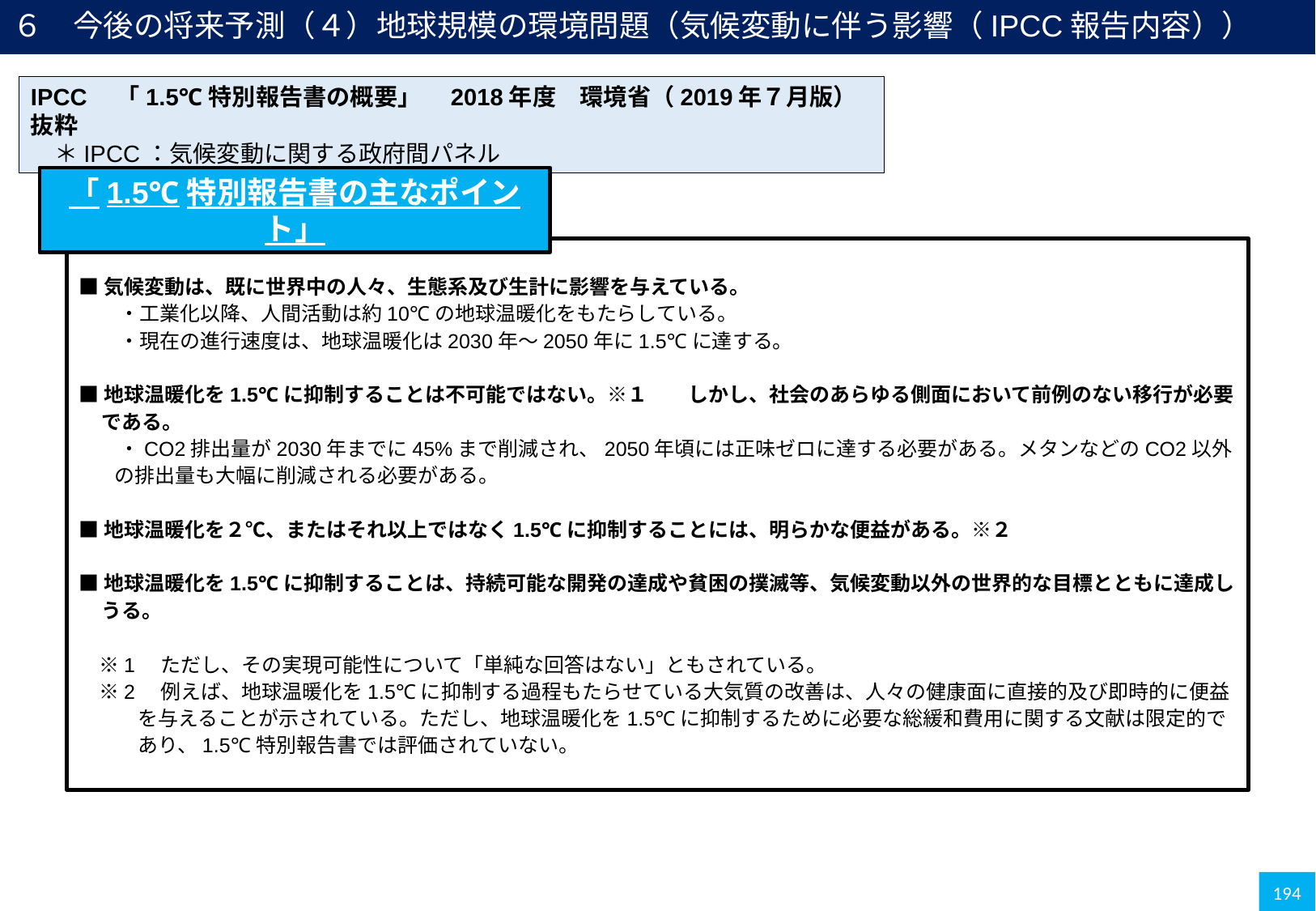

６　今後の将来予測（４）地球規模の環境問題（気候変動に伴う影響（IPCC報告内容））
IPCC　「1.5℃特別報告書の概要」　2018年度　環境省（2019年７月版）抜粋
　＊IPCC：気候変動に関する政府間パネル
「1.5℃特別報告書の主なポイント」

■気候変動は、既に世界中の人々、生態系及び生計に影響を与えている。
　　・工業化以降、人間活動は約10℃の地球温暖化をもたらしている。
　　・現在の進行速度は、地球温暖化は2030年〜2050年に1.5℃に達する。

■地球温暖化を1.5℃に抑制することは不可能ではない。※１　　しかし、社会のあらゆる側面において前例のない移行が必要である。
　　・CO2排出量が2030年までに45%まで削減され、2050年頃には正味ゼロに達する必要がある。メタンなどのCO2以外の排出量も大幅に削減される必要がある。

■地球温暖化を２℃、またはそれ以上ではなく1.5℃に抑制することには、明らかな便益がある。※２

■地球温暖化を1.5℃に抑制することは、持続可能な開発の達成や貧困の撲滅等、気候変動以外の世界的な目標とともに達成しうる。

　※1　ただし、その実現可能性について「単純な回答はない」ともされている。
　※2　例えば、地球温暖化を1.5℃に抑制する過程もたらせている大気質の改善は、人々の健康面に直接的及び即時的に便益を与えることが示されている。ただし、地球温暖化を1.5℃に抑制するために必要な総緩和費用に関する文献は限定的であり、1.5℃特別報告書では評価されていない。

194